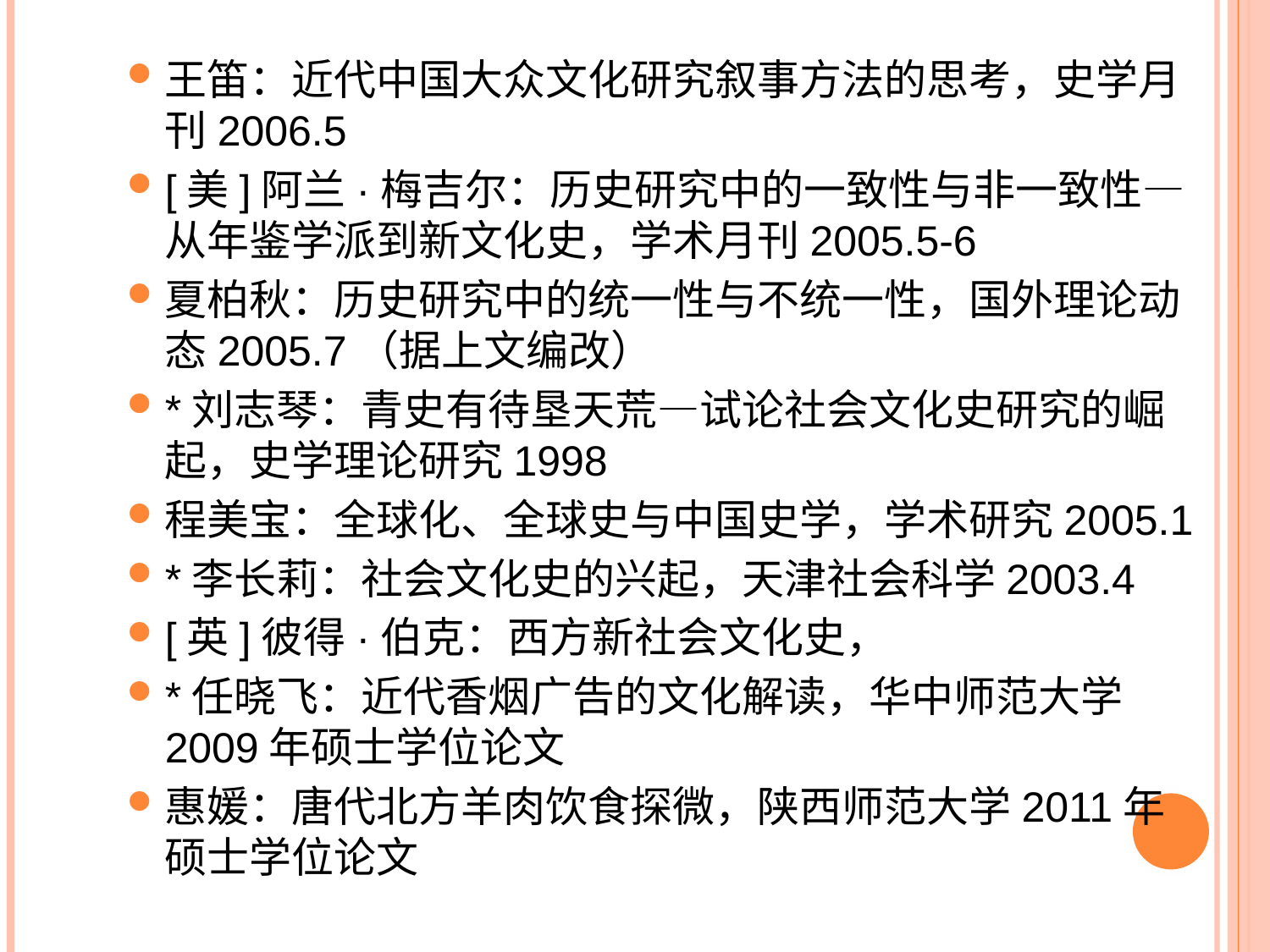

王笛：近代中国大众文化研究叙事方法的思考，史学月刊2006.5
[美]阿兰·梅吉尔：历史研究中的一致性与非一致性—从年鉴学派到新文化史，学术月刊2005.5-6
夏柏秋：历史研究中的统一性与不统一性，国外理论动态2005.7（据上文编改）
*刘志琴：青史有待垦天荒—试论社会文化史研究的崛起，史学理论研究1998
程美宝：全球化、全球史与中国史学，学术研究2005.1
*李长莉：社会文化史的兴起，天津社会科学2003.4
[英]彼得·伯克：西方新社会文化史，
*任晓飞：近代香烟广告的文化解读，华中师范大学2009年硕士学位论文
惠媛：唐代北方羊肉饮食探微，陕西师范大学2011年硕士学位论文